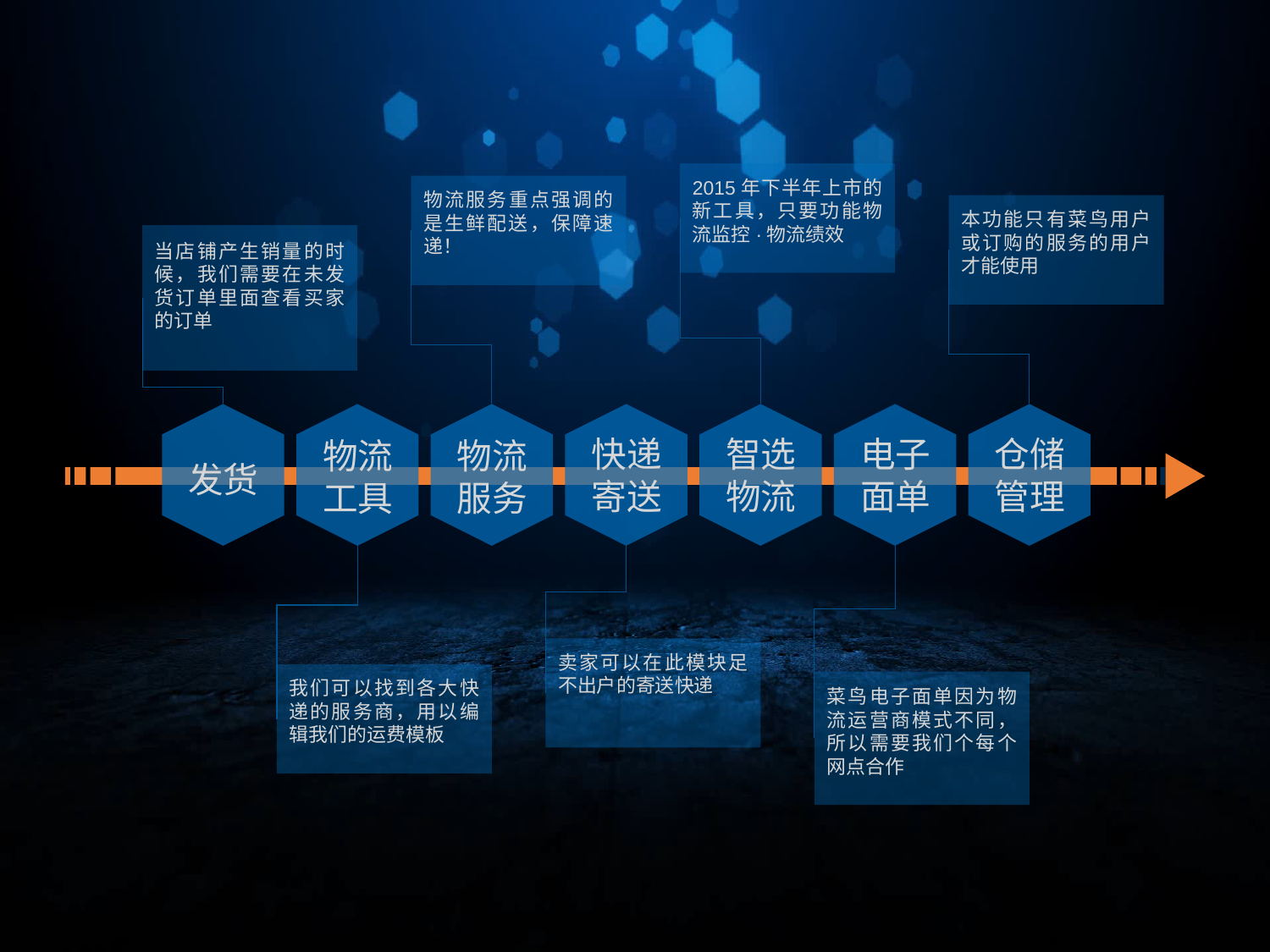

2015年下半年上市的新工具，只要功能物流监控·物流绩效

物流服务重点强调的是生鲜配送，保障速递！

本功能只有菜鸟用户或订购的服务的用户才能使用

当店铺产生销量的时候，我们需要在未发货订单里面查看买家的订单

发货

物流工具

物流服务

快递寄送

智选物流

电子面单

仓储管理

卖家可以在此模块足不出户的寄送快递

我们可以找到各大快递的服务商，用以编辑我们的运费模板

菜鸟电子面单因为物流运营商模式不同，所以需要我们个每个网点合作